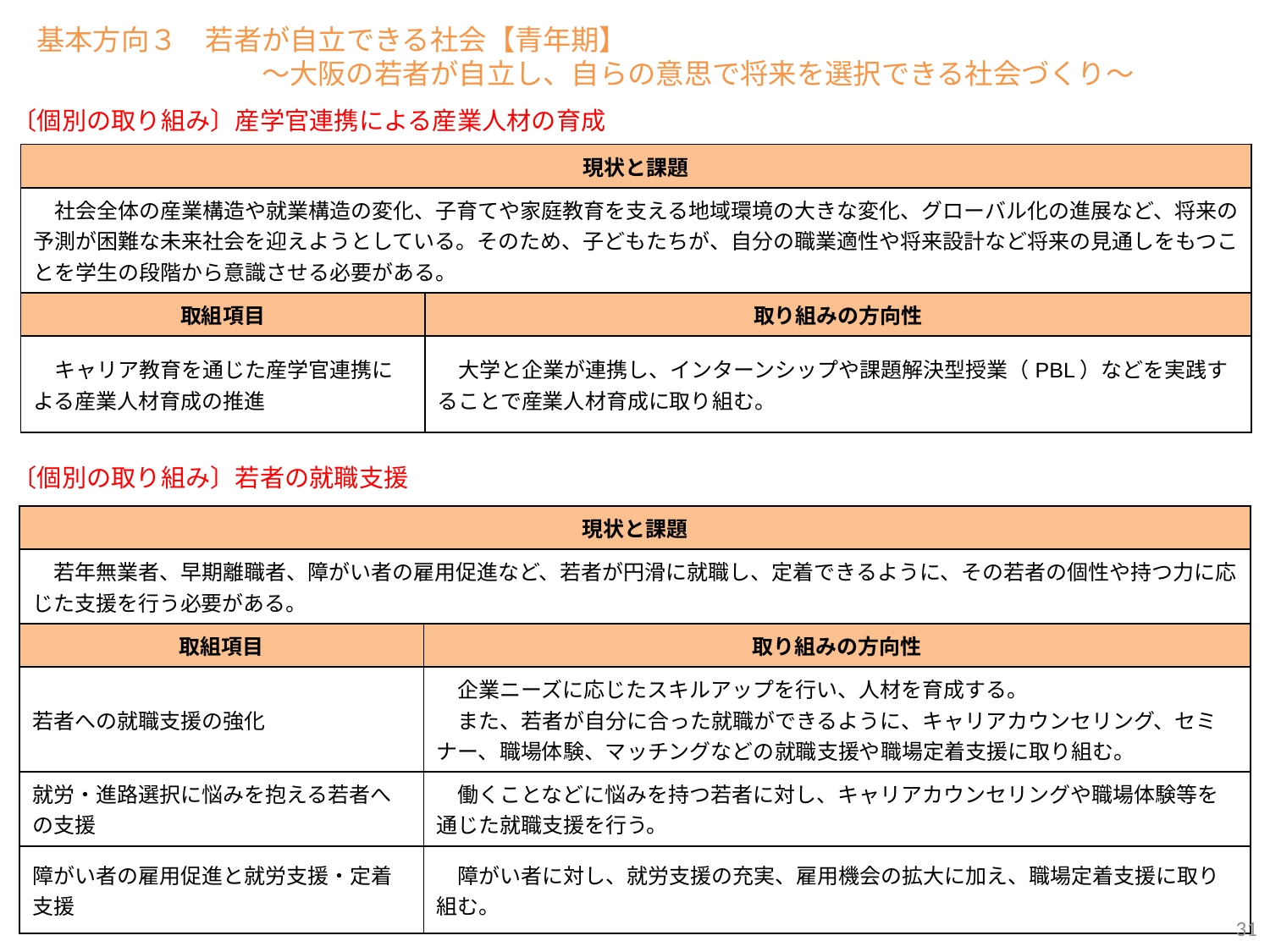

基本方向３　若者が自立できる社会【青年期】
　　　　　　　　～大阪の若者が自立し、自らの意思で将来を選択できる社会づくり～
〔個別の取り組み〕産学官連携による産業人材の育成
| 現状と課題 |  |
| --- | --- |
| 社会全体の産業構造や就業構造の変化、子育てや家庭教育を支える地域環境の大きな変化、グローバル化の進展など、将来の予測が困難な未来社会を迎えようとしている。そのため、子どもたちが、自分の職業適性や将来設計など将来の見通しをもつことを学生の段階から意識させる必要がある。 |  |
| 取組項目 | 取り組みの方向性 |
| キャリア教育を通じた産学官連携による産業人材育成の推進 | 大学と企業が連携し、インターンシップや課題解決型授業（PBL）などを実践することで産業人材育成に取り組む。 |
〔個別の取り組み〕若者の就職支援
| 現状と課題 |  |
| --- | --- |
| 若年無業者、早期離職者、障がい者の雇用促進など、若者が円滑に就職し、定着できるように、その若者の個性や持つ力に応じた支援を行う必要がある。 |  |
| 取組項目 | 取り組みの方向性 |
| 若者への就職支援の強化 | 企業ニーズに応じたスキルアップを行い、人材を育成する。 　また、若者が自分に合った就職ができるように、キャリアカウンセリング、セミナー、職場体験、マッチングなどの就職支援や職場定着支援に取り組む。 |
| 就労・進路選択に悩みを抱える若者への支援 | 働くことなどに悩みを持つ若者に対し、キャリアカウンセリングや職場体験等を通じた就職支援を行う。 |
| 障がい者の雇用促進と就労支援・定着支援 | 障がい者に対し、就労支援の充実、雇用機会の拡大に加え、職場定着支援に取り組む。 |
31